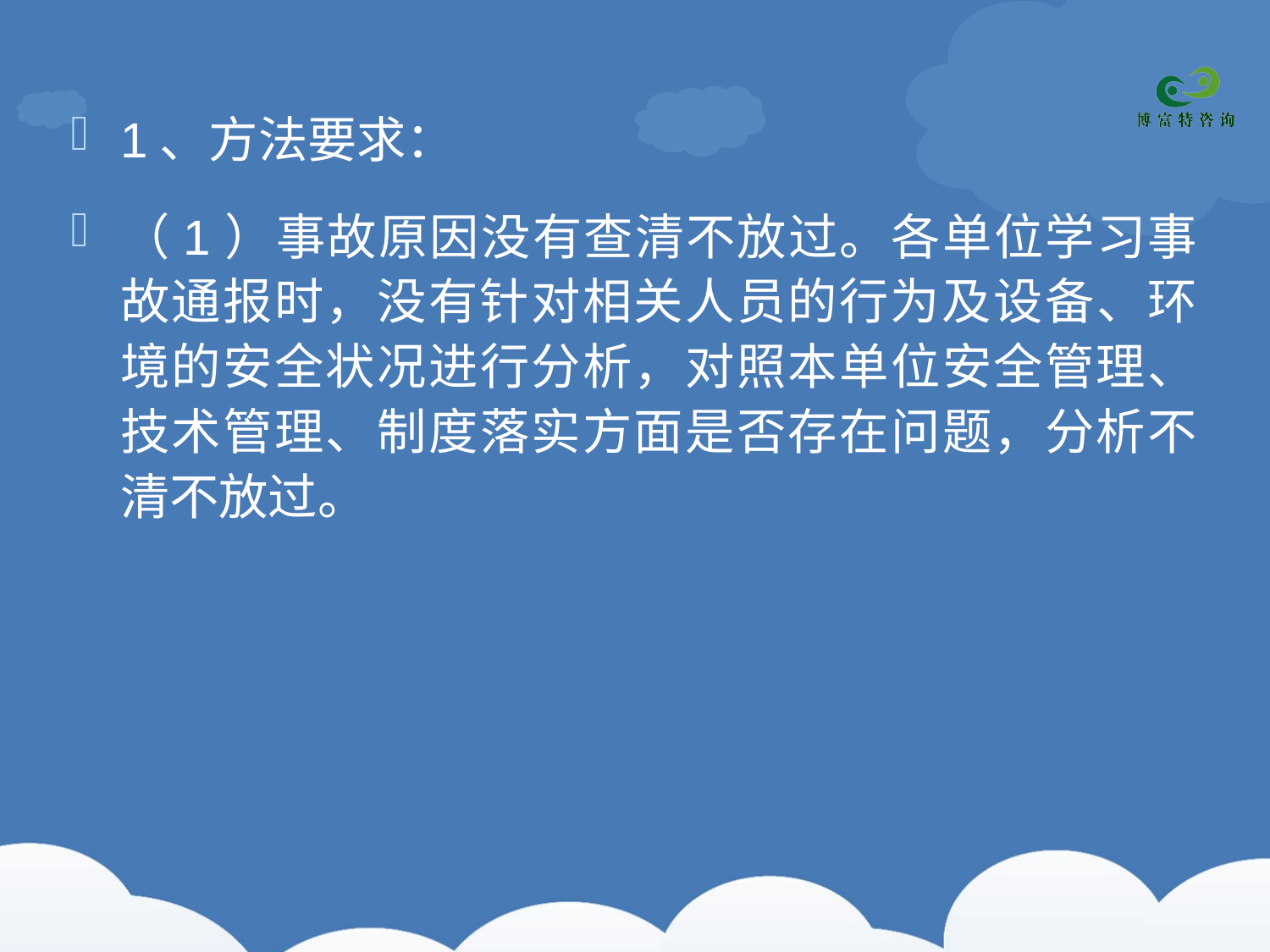

1、方法要求：
（1）事故原因没有查清不放过。各单位学习事故通报时，没有针对相关人员的行为及设备、环境的安全状况进行分析，对照本单位安全管理、技术管理、制度落实方面是否存在问题，分析不清不放过。